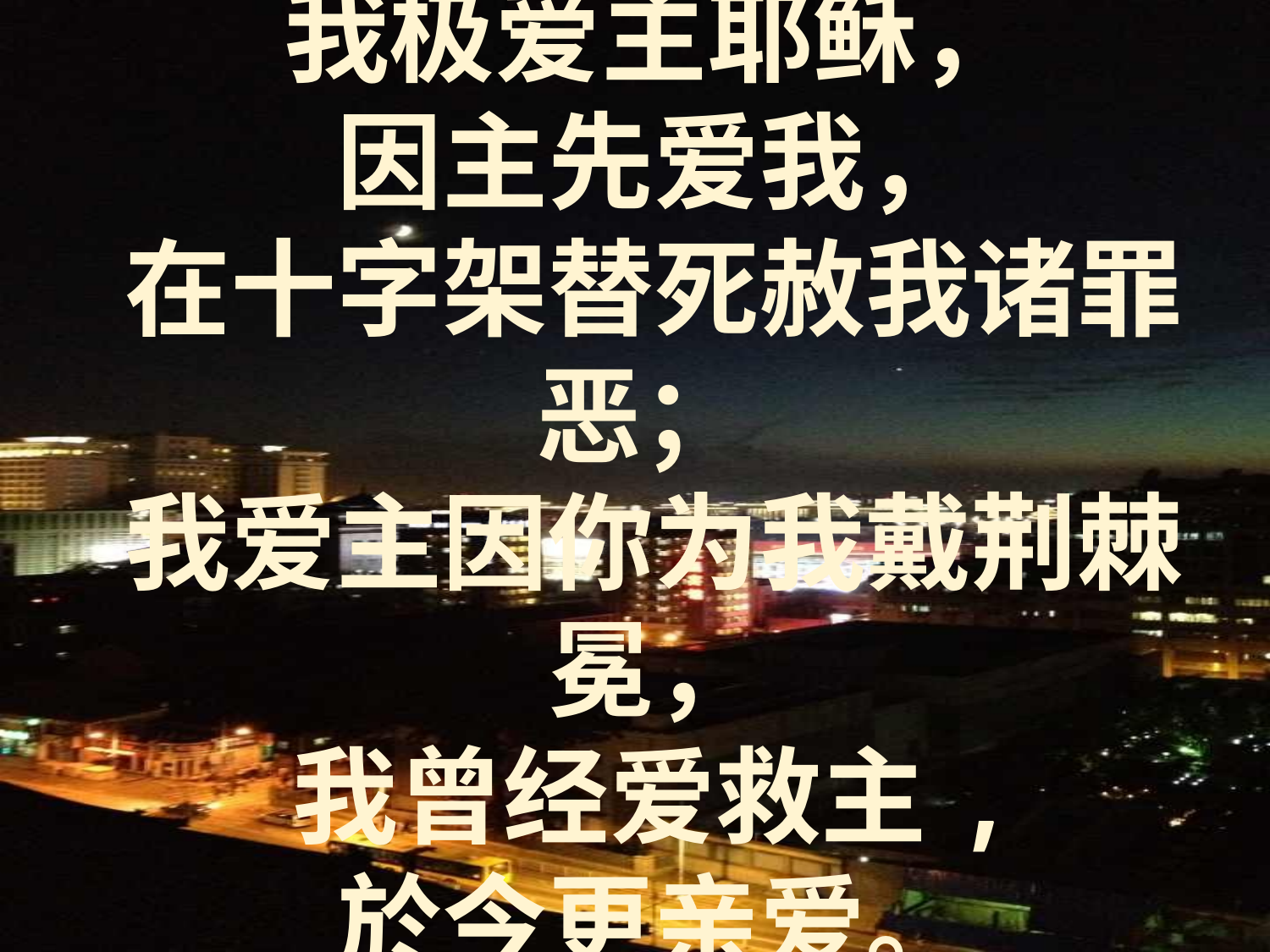

我极爱主耶稣，
因主先爱我，
在十字架替死赦我诸罪恶；
我爱主因你为我戴荆棘冕，
我曾经爱救主,
於今更亲爱。